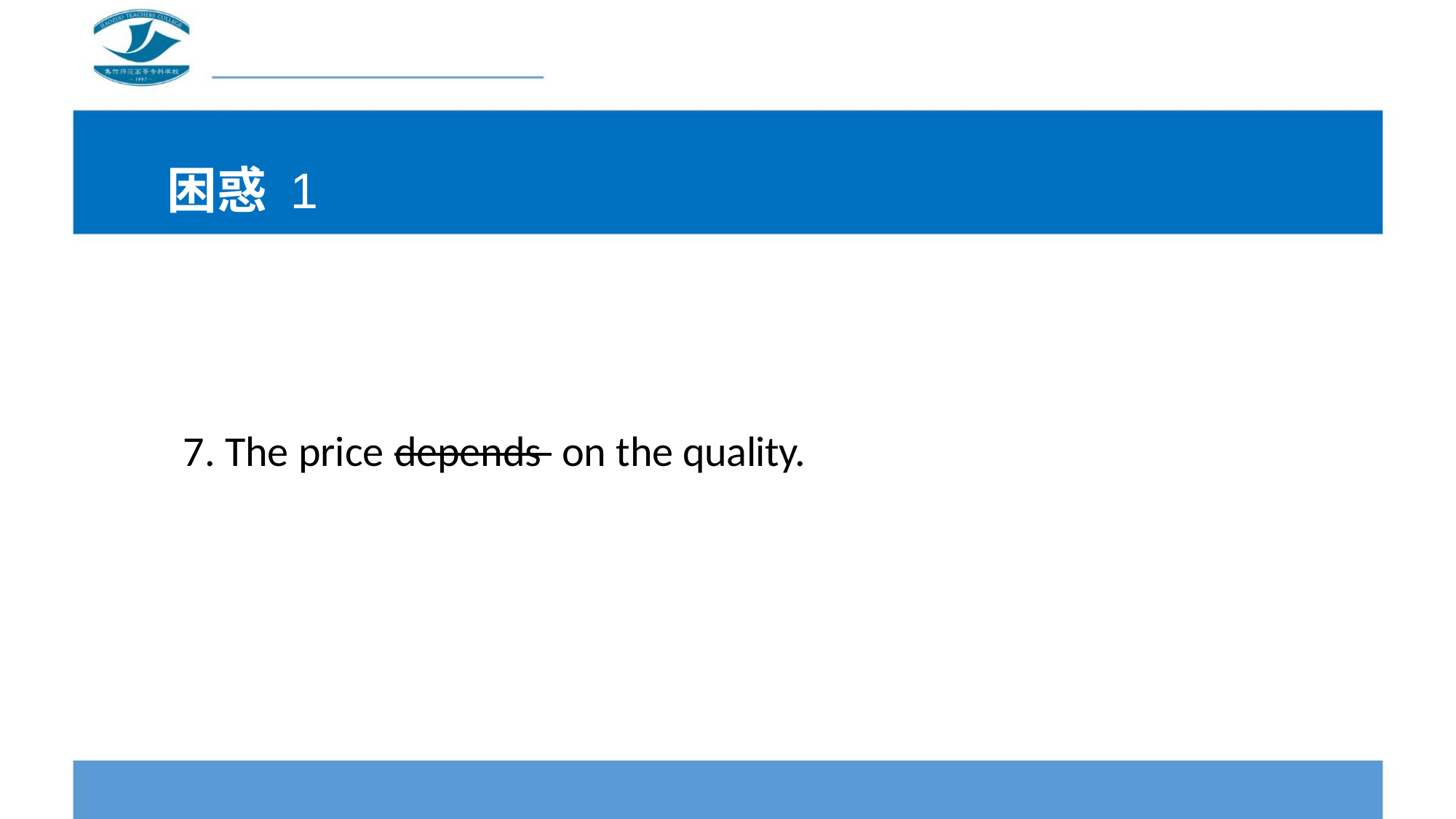

困惑 1
7. The price depends  on the quality.